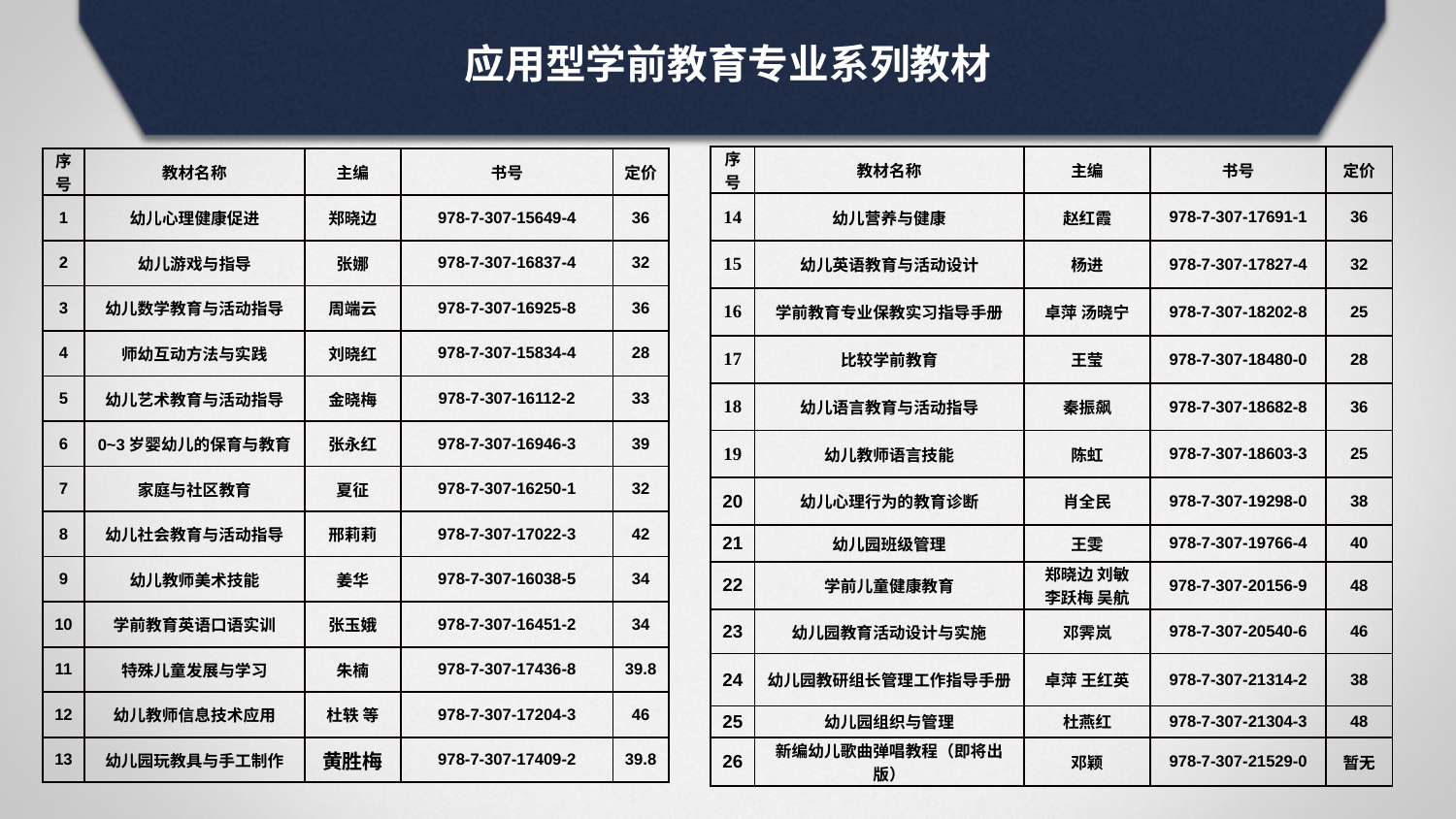

应用型学前教育专业系列教材

| 序号 | 教材名称 | 主编 | 书号 | 定价 |
| --- | --- | --- | --- | --- |
| 14 | 幼儿营养与健康 | 赵红霞 | 978-7-307-17691-1 | 36 |
| 15 | 幼儿英语教育与活动设计 | 杨进 | 978-7-307-17827-4 | 32 |
| 16 | 学前教育专业保教实习指导手册 | 卓萍 汤晓宁 | 978-7-307-18202-8 | 25 |
| 17 | 比较学前教育 | 王莹 | 978-7-307-18480-0 | 28 |
| 18 | 幼儿语言教育与活动指导 | 秦振飙 | 978-7-307-18682-8 | 36 |
| 19 | 幼儿教师语言技能 | 陈虹 | 978-7-307-18603-3 | 25 |
| 20 | 幼儿心理行为的教育诊断 | 肖全民 | 978-7-307-19298-0 | 38 |
| 21 | 幼儿园班级管理 | 王雯 | 978-7-307-19766-4 | 40 |
| 22 | 学前儿童健康教育 | 郑晓边 刘敏 李跃梅 吴航 | 978-7-307-20156-9 | 48 |
| 23 | 幼儿园教育活动设计与实施 | 邓霁岚 | 978-7-307-20540-6 | 46 |
| 24 | 幼儿园教研组长管理工作指导手册 | 卓萍 王红英 | 978-7-307-21314-2 | 38 |
| 25 | 幼儿园组织与管理 | 杜燕红 | 978-7-307-21304-3 | 48 |
| 26 | 新编幼儿歌曲弹唱教程（即将出版） | 邓颖 | 978-7-307-21529-0 | 暂无 |
| 序号 | 教材名称 | 主编 | 书号 | 定价 |
| --- | --- | --- | --- | --- |
| 1 | 幼儿心理健康促进 | 郑晓边 | 978-7-307-15649-4 | 36 |
| 2 | 幼儿游戏与指导 | 张娜 | 978-7-307-16837-4 | 32 |
| 3 | 幼儿数学教育与活动指导 | 周端云 | 978-7-307-16925-8 | 36 |
| 4 | 师幼互动方法与实践 | 刘晓红 | 978-7-307-15834-4 | 28 |
| 5 | 幼儿艺术教育与活动指导 | 金晓梅 | 978-7-307-16112-2 | 33 |
| 6 | 0~3岁婴幼儿的保育与教育 | 张永红 | 978-7-307-16946-3 | 39 |
| 7 | 家庭与社区教育 | 夏征 | 978-7-307-16250-1 | 32 |
| 8 | 幼儿社会教育与活动指导 | 邢莉莉 | 978-7-307-17022-3 | 42 |
| 9 | 幼儿教师美术技能 | 姜华 | 978-7-307-16038-5 | 34 |
| 10 | 学前教育英语口语实训 | 张玉娥 | 978-7-307-16451-2 | 34 |
| 11 | 特殊儿童发展与学习 | 朱楠 | 978-7-307-17436-8 | 39.8 |
| 12 | 幼儿教师信息技术应用 | 杜轶 等 | 978-7-307-17204-3 | 46 |
| 13 | 幼儿园玩教具与手工制作 | 黄胜梅 | 978-7-307-17409-2 | 39.8 |